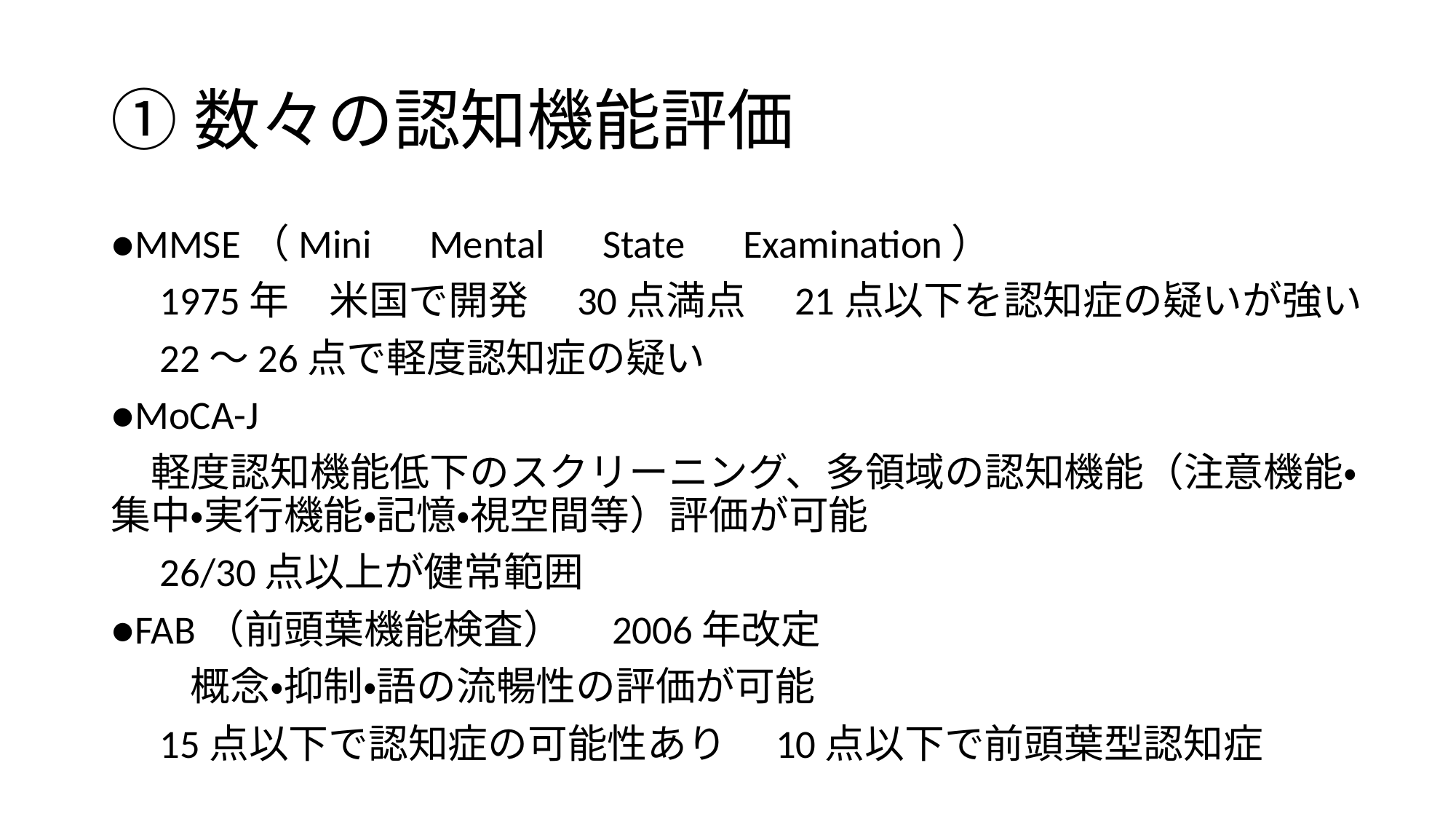

# ①数々の認知機能評価
●MMSE（Mini　Mental　State　Examination）
　1975年　米国で開発　30点満点　21点以下を認知症の疑いが強い
　22～26点で軽度認知症の疑い
●MoCA-J
　軽度認知機能低下のスクリーニング、多領域の認知機能（注意機能・集中・実行機能・記憶・視空間等）評価が可能
　26/30点以上が健常範囲
●FAB（前頭葉機能検査）　2006年改定
　　概念・抑制・語の流暢性の評価が可能
　15点以下で認知症の可能性あり　10点以下で前頭葉型認知症